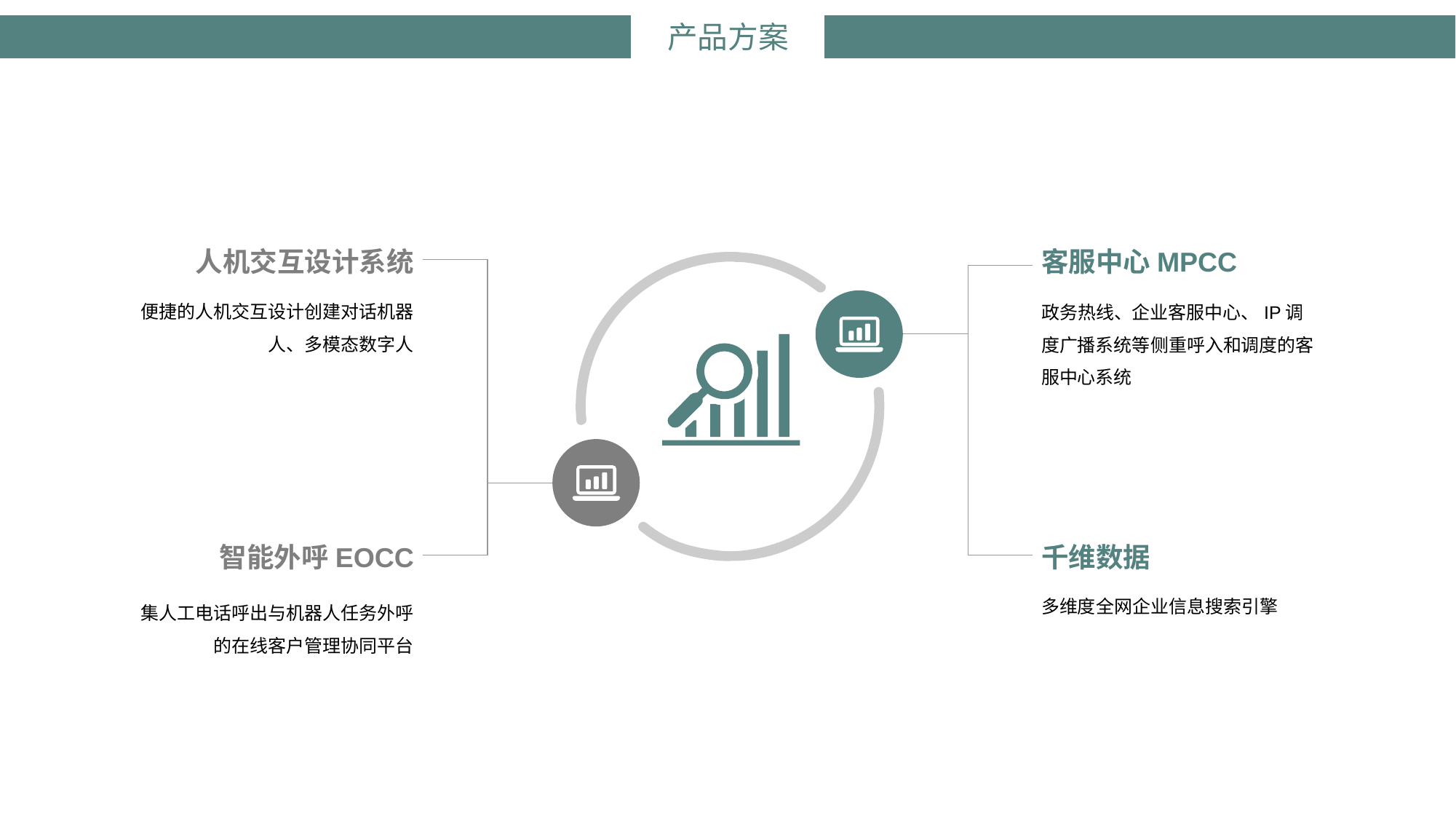

# 产品方案
客服中心MPCC
政务热线、企业客服中心、IP调度广播系统等侧重呼入和调度的客服中心系统
人机交互设计系统
便捷的人机交互设计创建对话机器人、多模态数字人

智能外呼EOCC
集人工电话呼出与机器人任务外呼的在线客户管理协同平台
千维数据
多维度全网企业信息搜索引擎